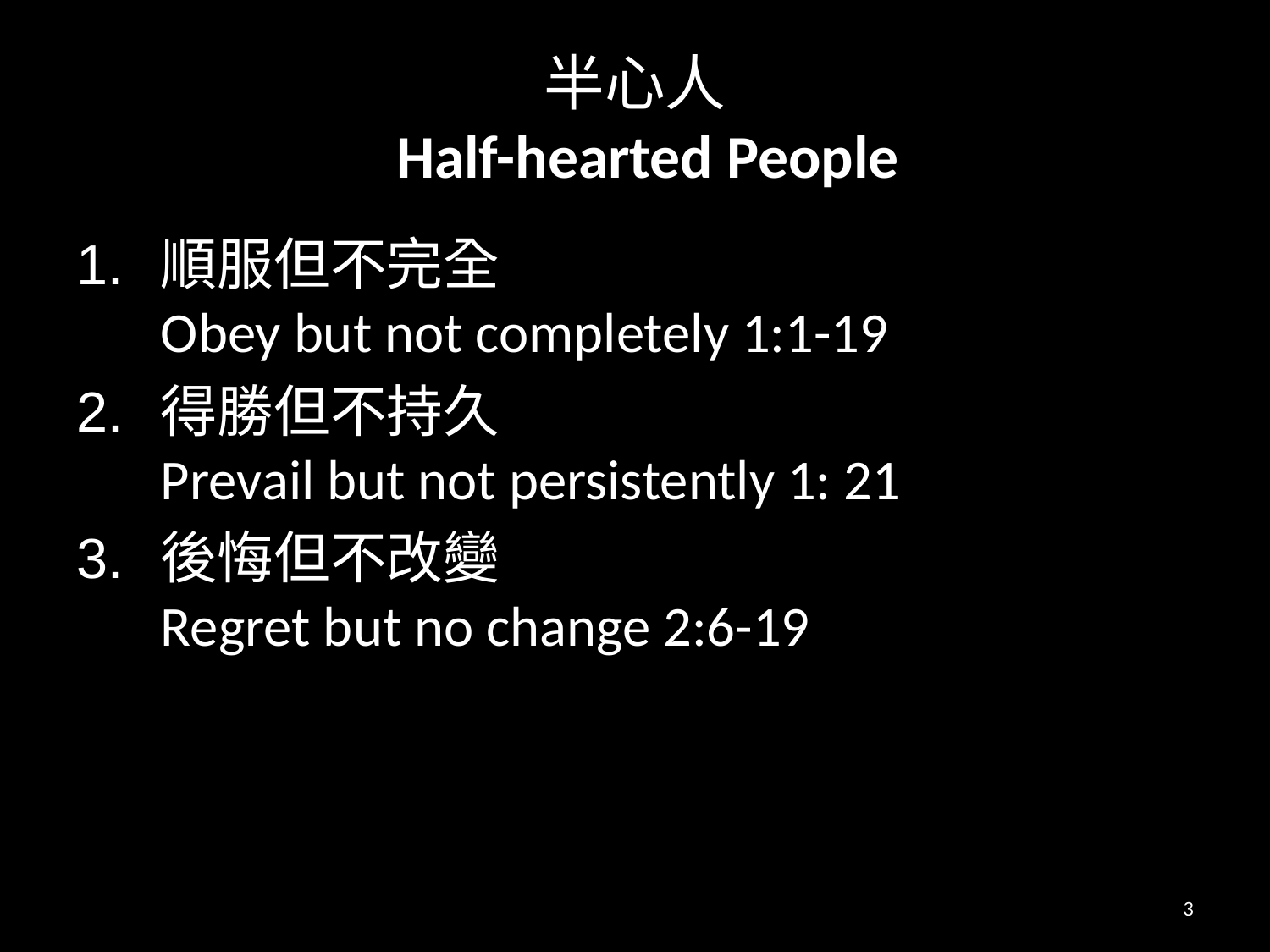

# 半心人 Half-hearted People
順服但不完全
Obey but not completely 1:1-19
得勝但不持久
Prevail but not persistently 1: 21
後悔但不改變
Regret but no change 2:6-19
3